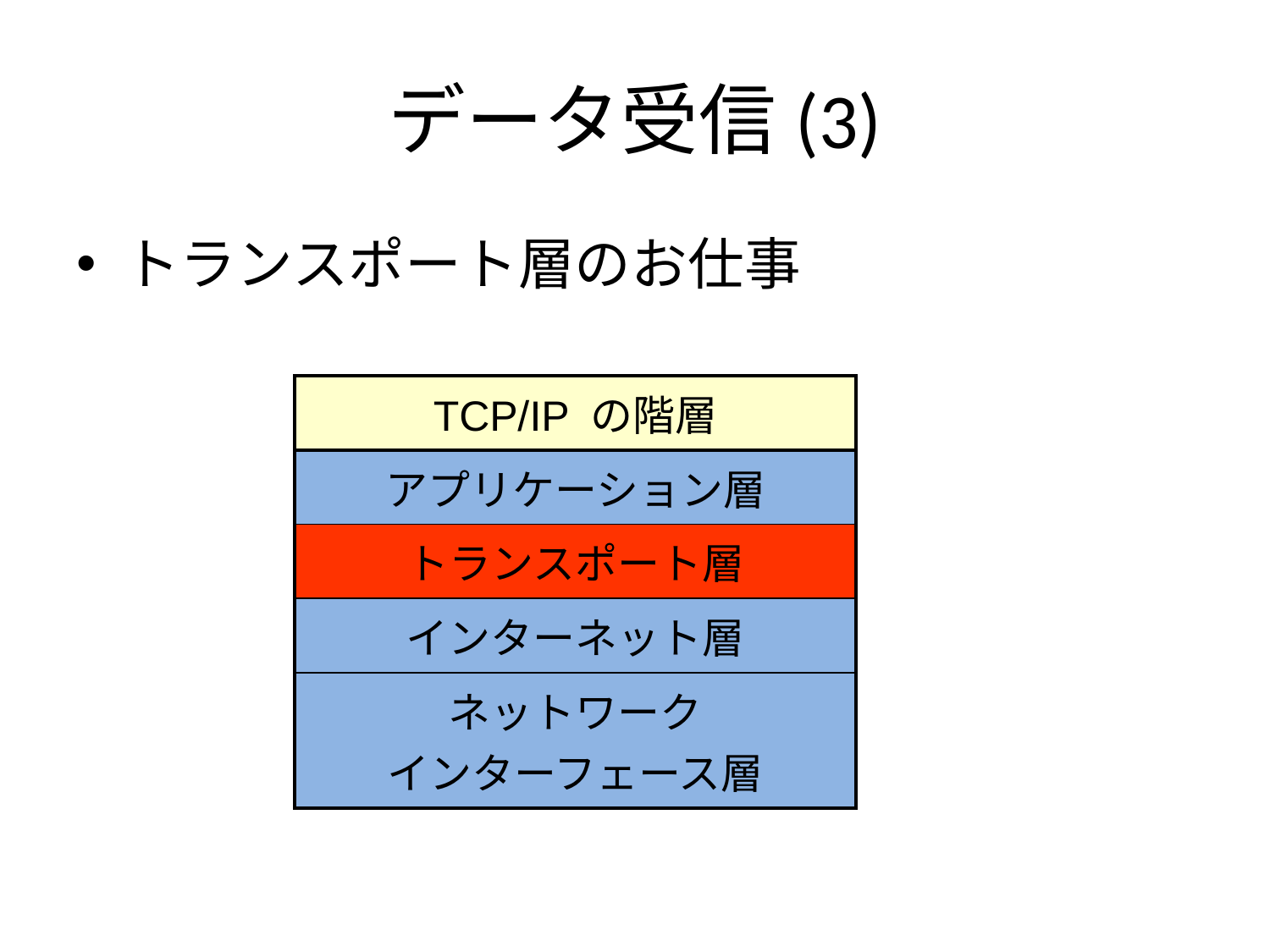

# データ受信(3)
トランスポート層のお仕事
| TCP/IP の階層 |
| --- |
| アプリケーション層 |
| トランスポート層 |
| インターネット層 |
| ネットワーク インターフェース層 |